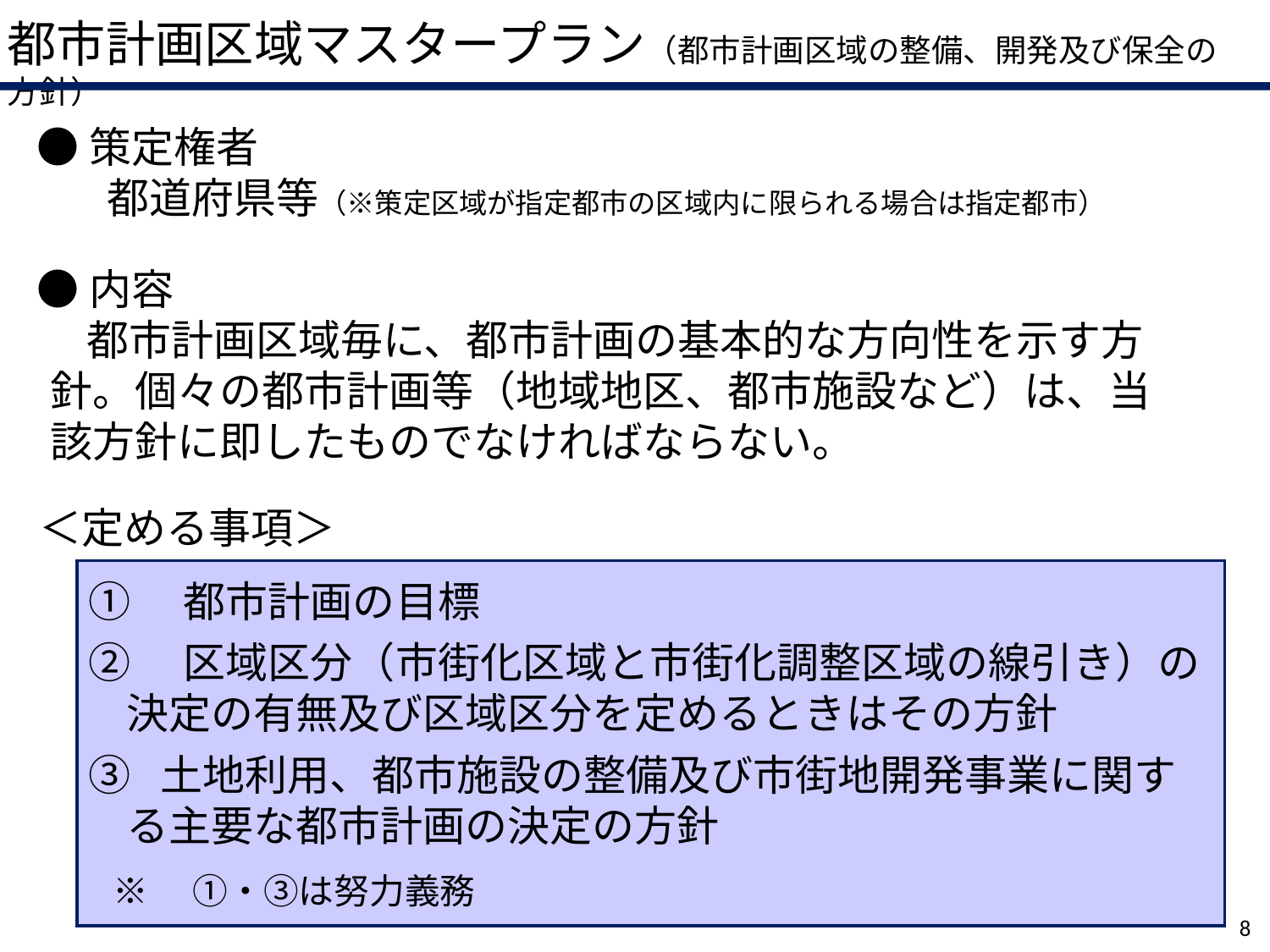

都市計画区域マスタープラン（都市計画区域の整備、開発及び保全の方針）

●策定権者
　都道府県等（※策定区域が指定都市の区域内に限られる場合は指定都市）
●内容
都市計画区域毎に、都市計画の基本的な方向性を示す方針。個々の都市計画等（地域地区、都市施設など）は、当該方針に即したものでなければならない。
＜定める事項＞
①　都市計画の目標
②　区域区分（市街化区域と市街化調整区域の線引き）の決定の有無及び区域区分を定めるときはその方針
③  土地利用、都市施設の整備及び市街地開発事業に関する主要な都市計画の決定の方針

※　①・③は努力義務
8